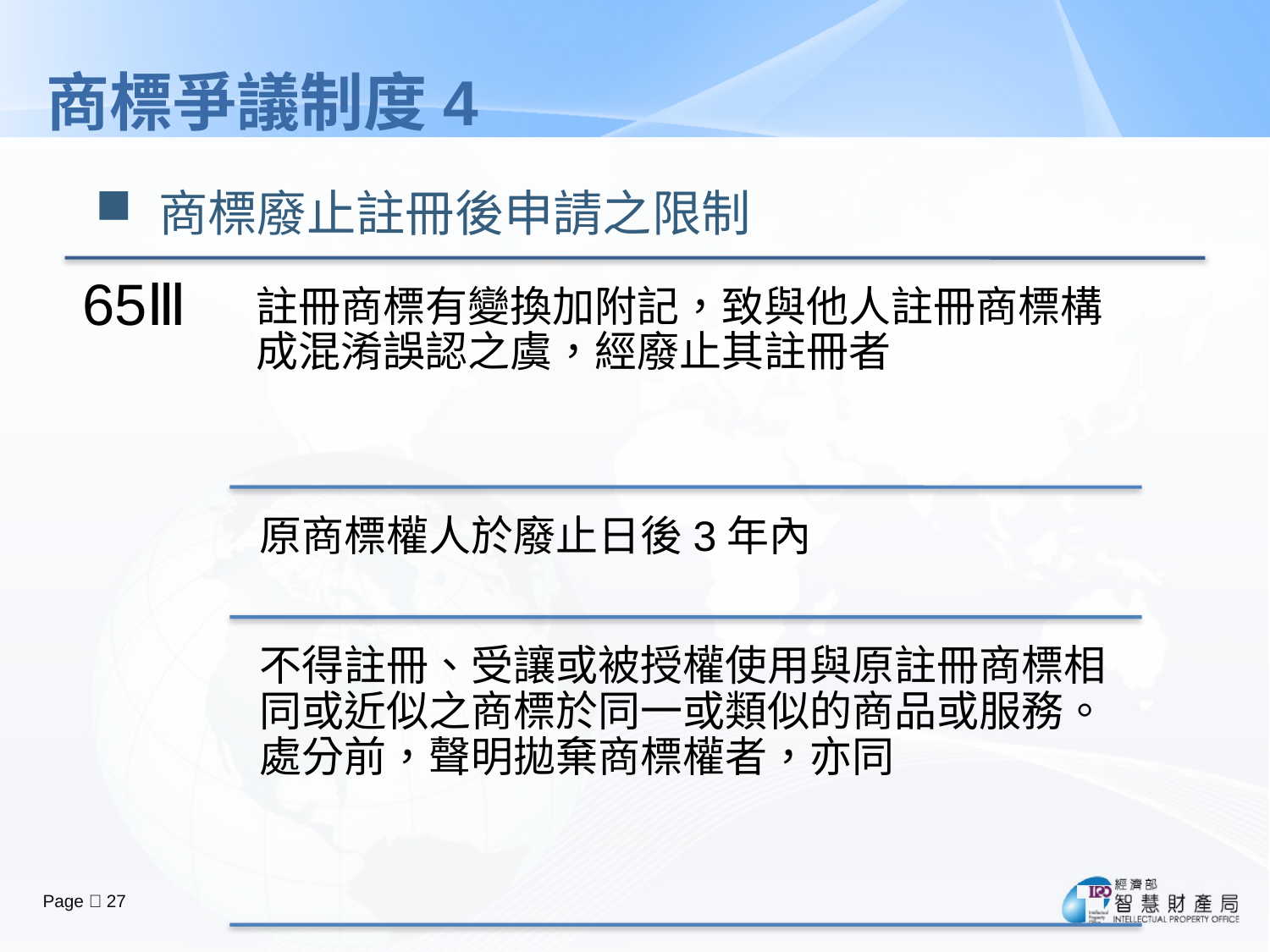

商標爭議制度4
商標廢止註冊後申請之限制
65Ⅲ
註冊商標有變換加附記，致與他人註冊商標構成混淆誤認之虞，經廢止其註冊者
原商標權人於廢止日後3年內
不得註冊、受讓或被授權使用與原註冊商標相同或近似之商標於同一或類似的商品或服務。處分前，聲明拋棄商標權者，亦同